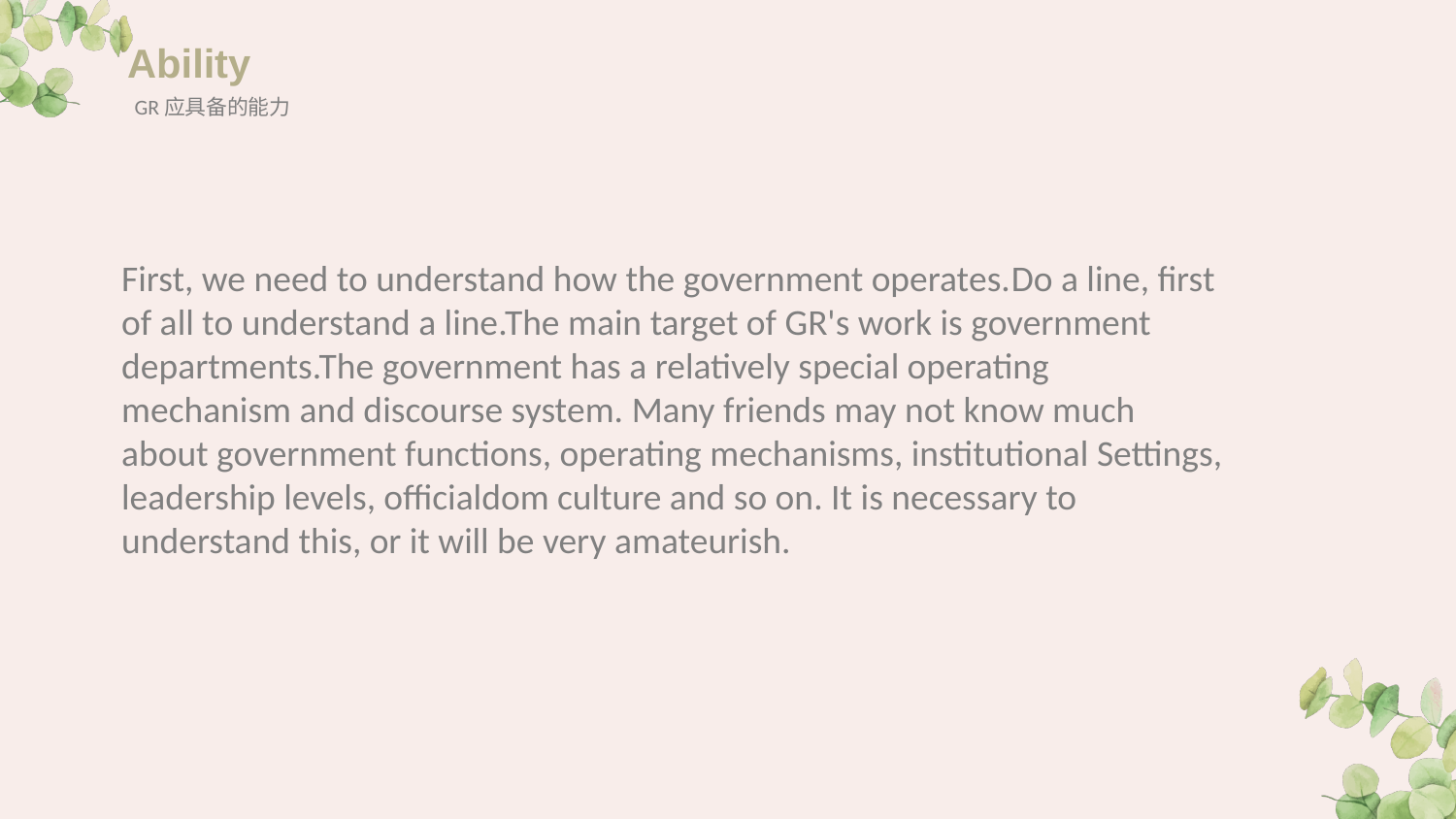

Ability
GR应具备的能力
First, we need to understand how the government operates.Do a line, first of all to understand a line.The main target of GR's work is government departments.The government has a relatively special operating mechanism and discourse system. Many friends may not know much about government functions, operating mechanisms, institutional Settings, leadership levels, officialdom culture and so on. It is necessary to understand this, or it will be very amateurish.